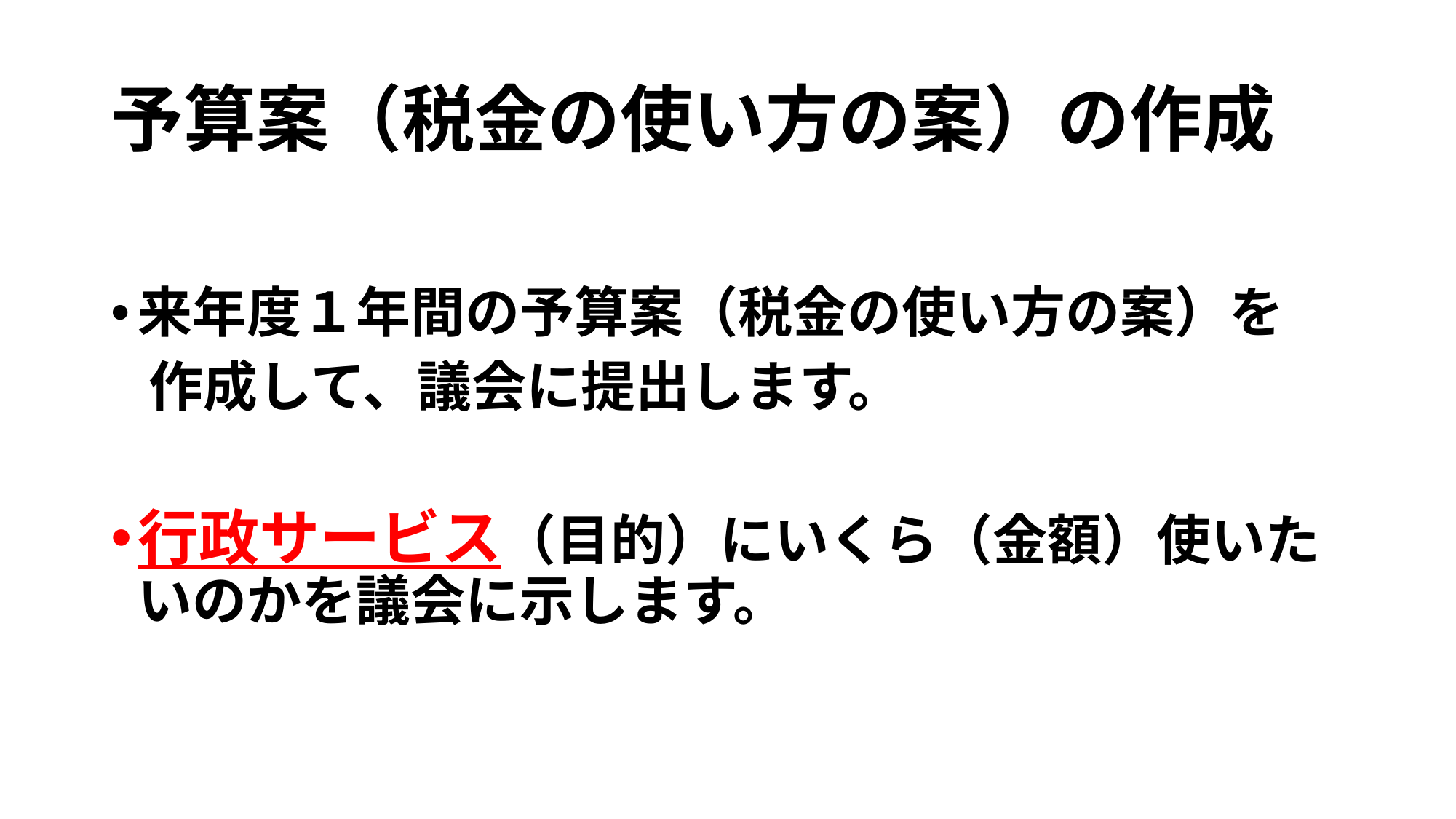

# 予算案（税金の使い方の案）の作成
来年度１年間の予算案（税金の使い方の案）を
  作成して、議会に提出します。

行政サービス（目的）にいくら（金額）使いたいのかを議会に示します。